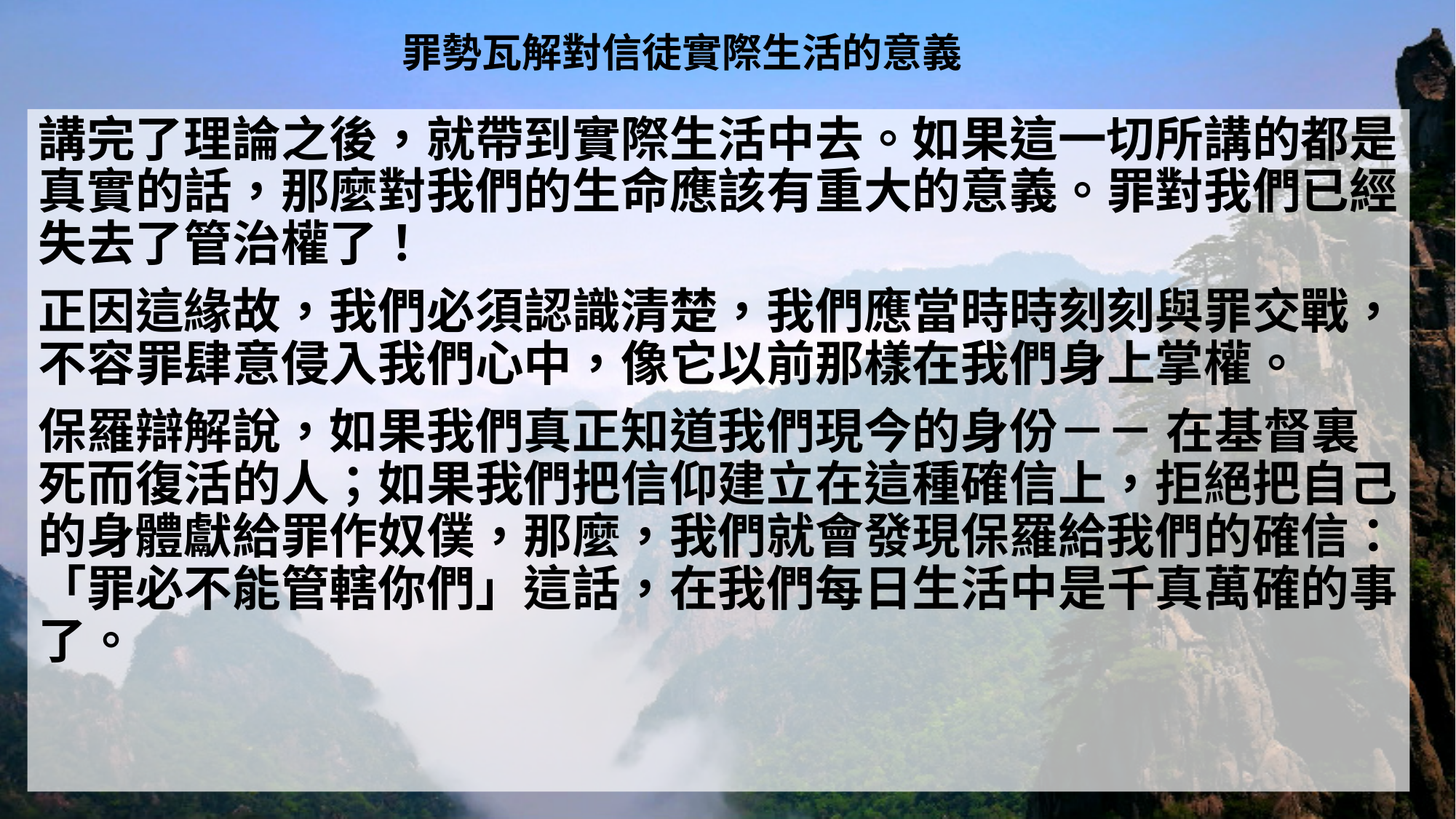

# 罪勢瓦解對信徒實際生活的意義
講完了理論之後，就帶到實際生活中去。如果這一切所講的都是真實的話，那麼對我們的生命應該有重大的意義。罪對我們已經失去了管治權了！
正因這緣故，我們必須認識清楚，我們應當時時刻刻與罪交戰，不容罪肆意侵入我們心中，像它以前那樣在我們身上掌權。
保羅辯解說，如果我們真正知道我們現今的身份－－ 在基督裏死而復活的人；如果我們把信仰建立在這種確信上，拒絕把自己的身體獻給罪作奴僕，那麼，我們就會發現保羅給我們的確信：「罪必不能管轄你們」這話，在我們每日生活中是千真萬確的事了。